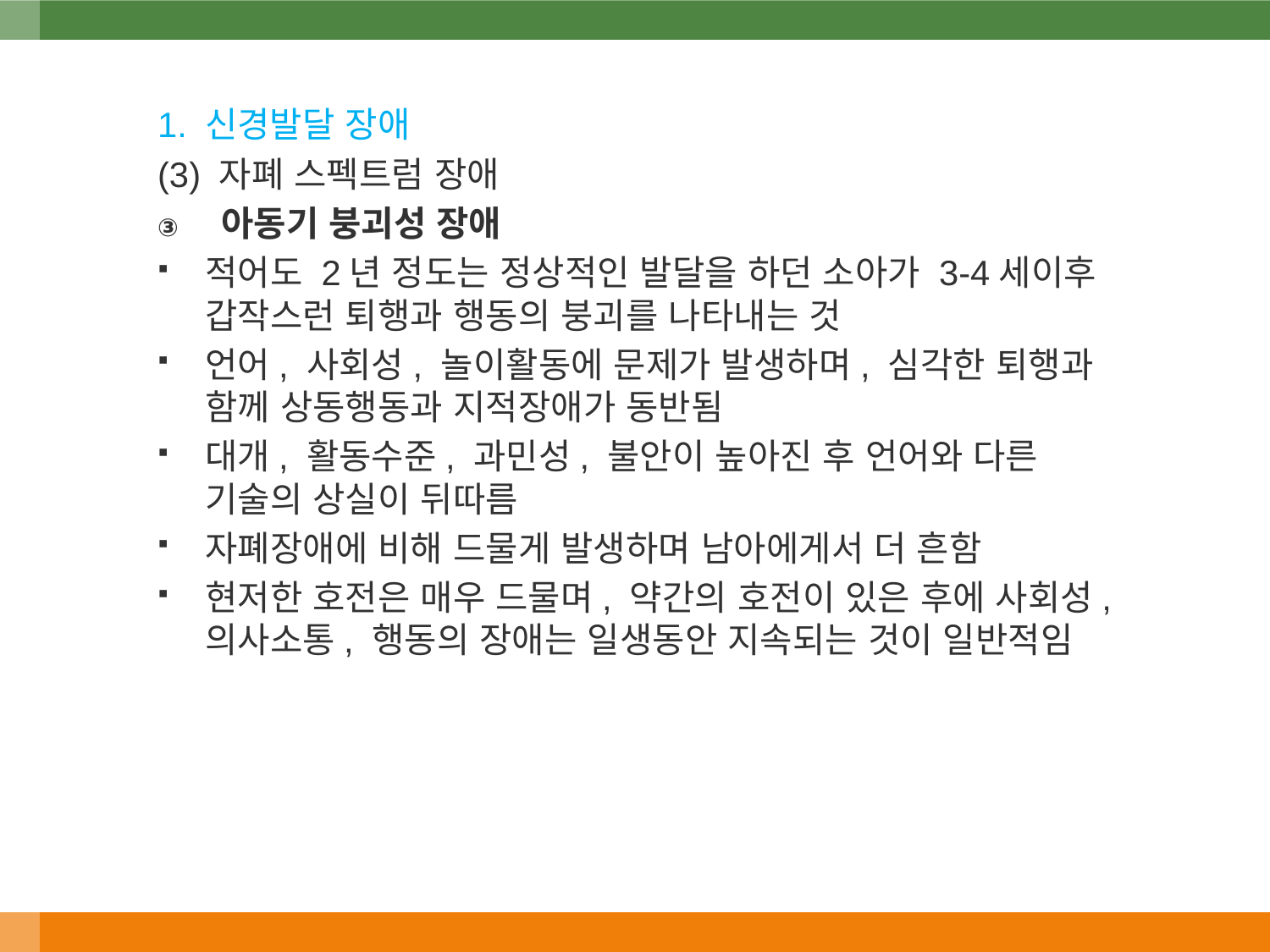

1. 신경발달 장애
(3) 자폐 스펙트럼 장애
아동기 붕괴성 장애
적어도 2년 정도는 정상적인 발달을 하던 소아가 3-4세이후 갑작스런 퇴행과 행동의 붕괴를 나타내는 것
언어, 사회성, 놀이활동에 문제가 발생하며, 심각한 퇴행과 함께 상동행동과 지적장애가 동반됨
대개, 활동수준, 과민성, 불안이 높아진 후 언어와 다른 기술의 상실이 뒤따름
자폐장애에 비해 드물게 발생하며 남아에게서 더 흔함
현저한 호전은 매우 드물며, 약간의 호전이 있은 후에 사회성, 의사소통, 행동의 장애는 일생동안 지속되는 것이 일반적임